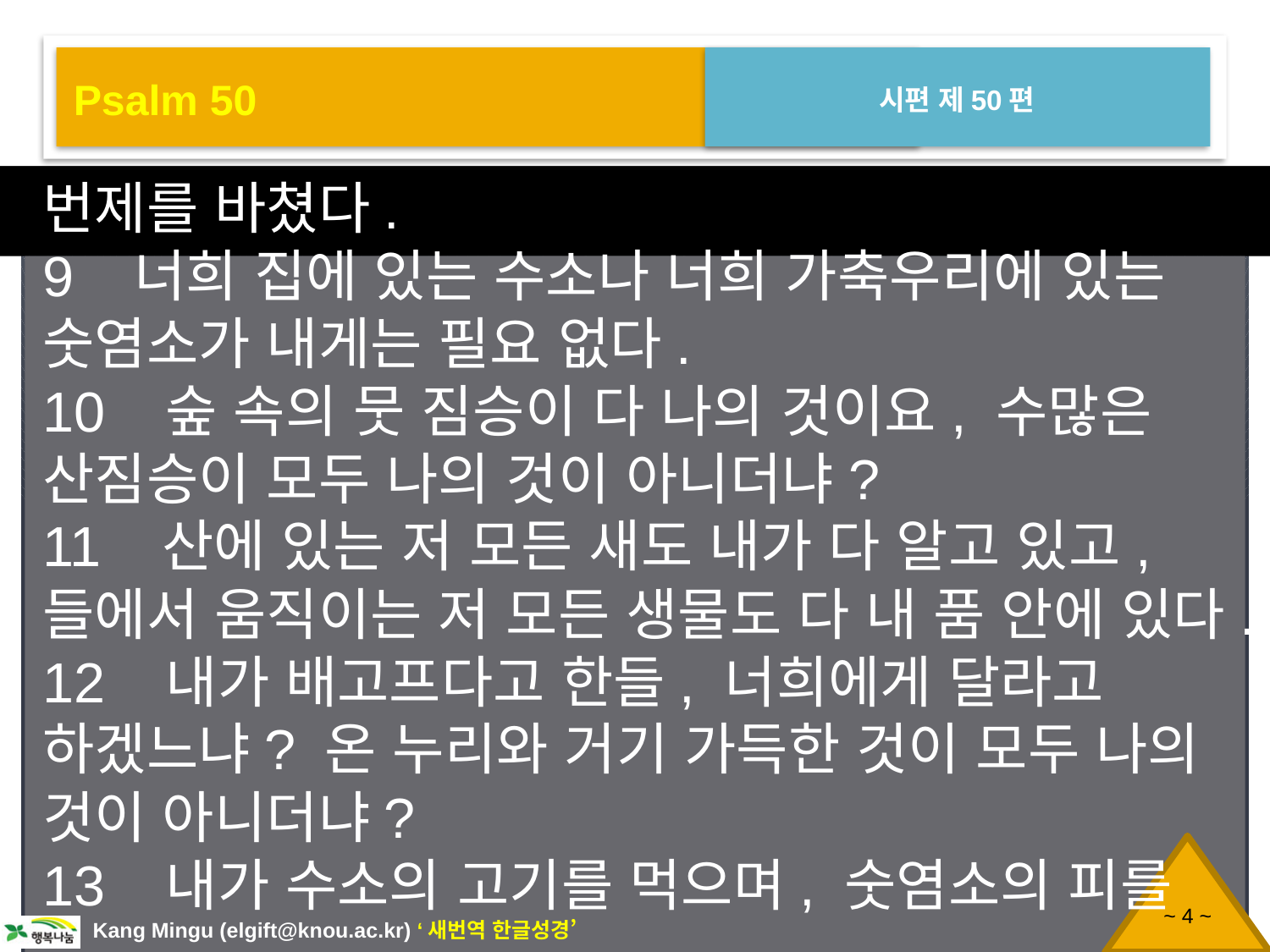

Psalm 50
시편 제50편
번제를 바쳤다.
9   너희 집에 있는 수소나 너희 가축우리에 있는 숫염소가 내게는 필요 없다.
10   숲 속의 뭇 짐승이 다 나의 것이요, 수많은 산짐승이 모두 나의 것이 아니더냐?
11   산에 있는 저 모든 새도 내가 다 알고 있고, 들에서 움직이는 저 모든 생물도 다 내 품 안에 있다.
12   내가 배고프다고 한들, 너희에게 달라고 하겠느냐? 온 누리와 거기 가득한 것이 모두 나의 것이 아니더냐?
13   내가 수소의 고기를 먹으며, 숫염소의 피를